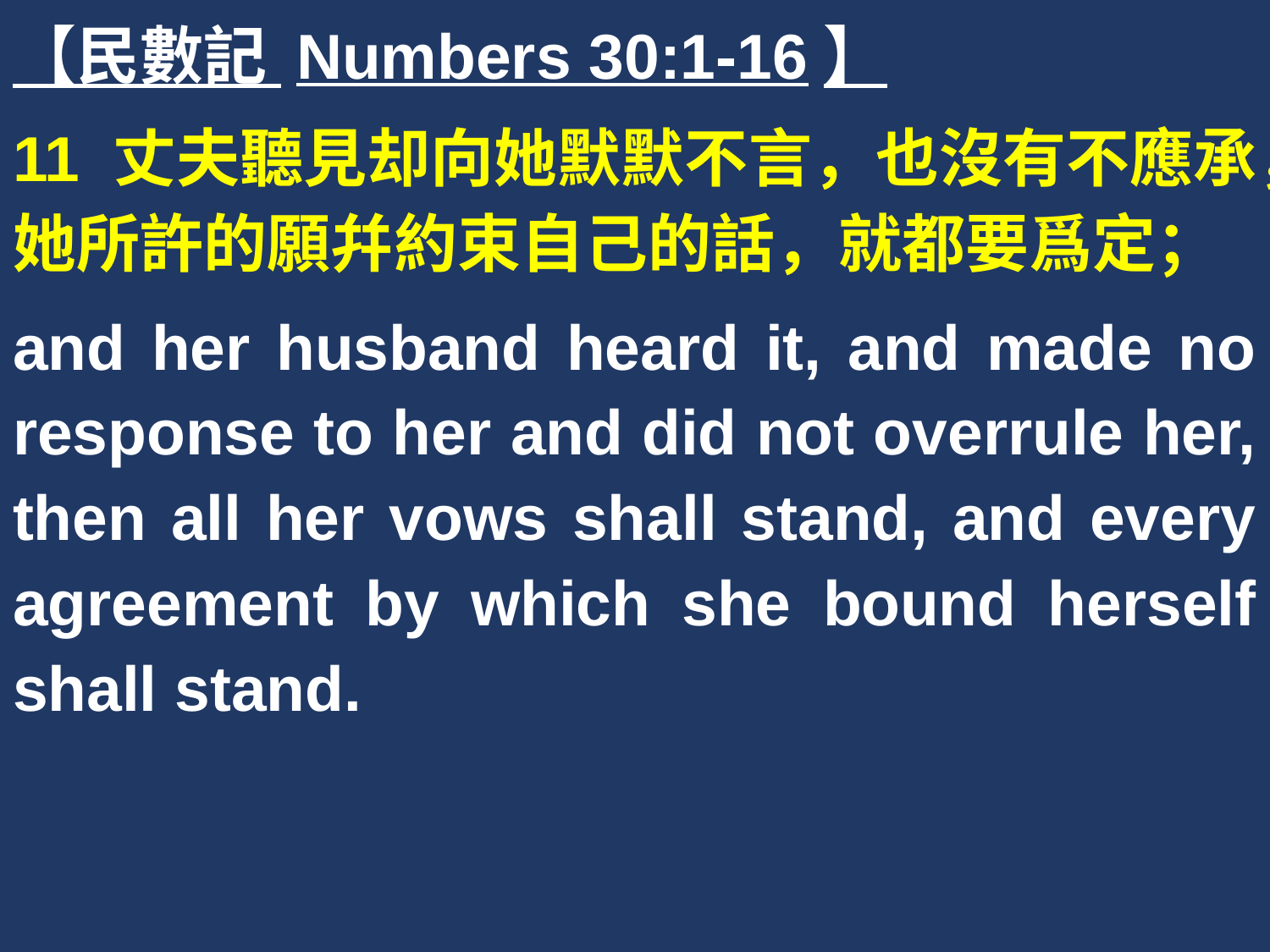

【民數記 Numbers 30:1-16】
11 丈夫聽見却向她默默不言，也沒有不應承，她所許的願幷約束自己的話，就都要爲定；
and her husband heard it, and made no response to her and did not overrule her, then all her vows shall stand, and every agreement by which she bound herself shall stand.